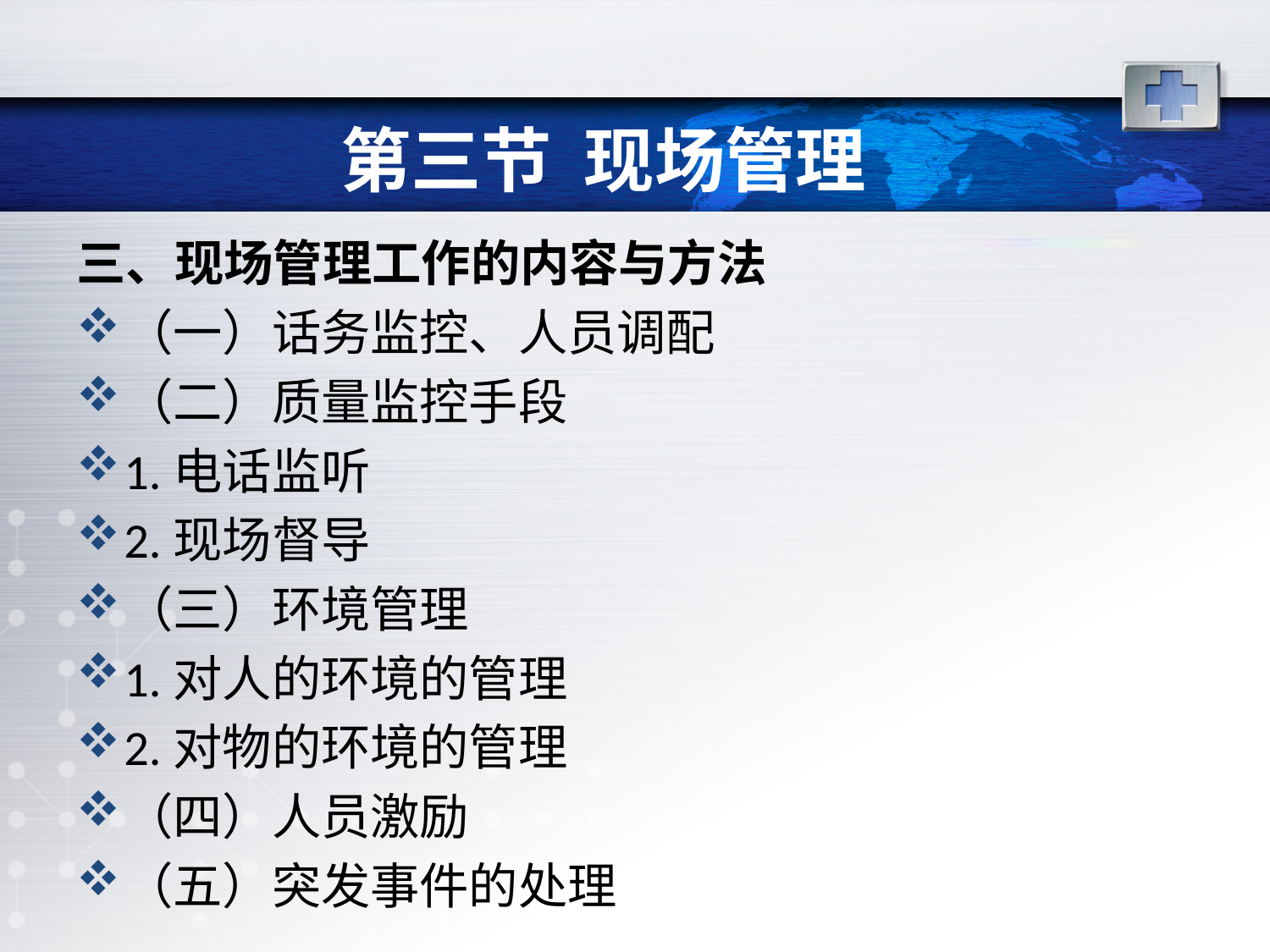

# 第三节  现场管理
三、现场管理工作的内容与方法
（一）话务监控、人员调配
（二）质量监控手段
1.电话监听
2.现场督导
（三）环境管理
1.对人的环境的管理
2.对物的环境的管理
（四）人员激励
（五）突发事件的处理